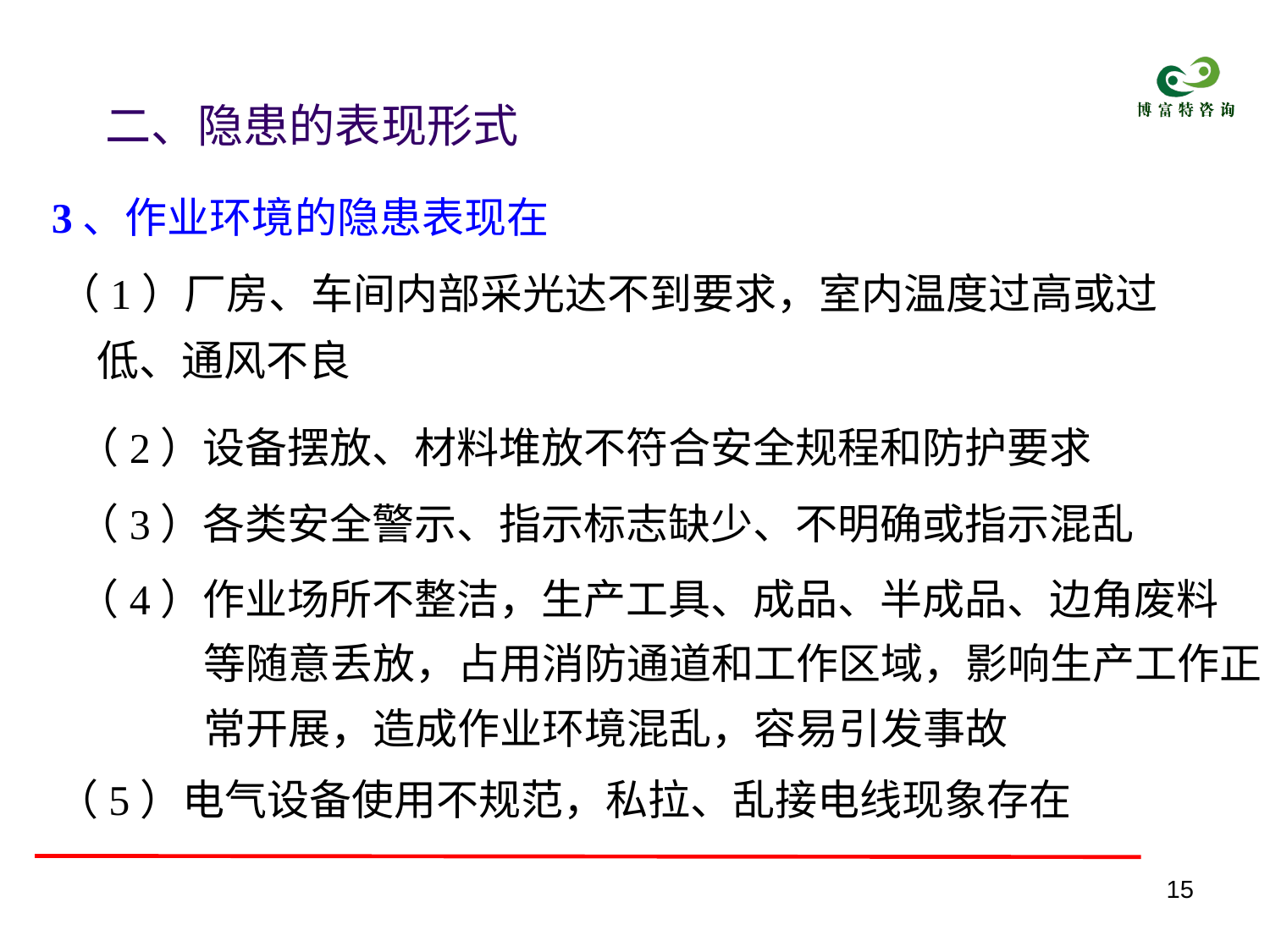

二、隐患的表现形式
3、作业环境的隐患表现在
（1）厂房、车间内部采光达不到要求，室内温度过高或过
低、通风不良
（2）设备摆放、材料堆放不符合安全规程和防护要求

（3）各类安全警示、指示标志缺少、不明确或指示混乱

（4）作业场所不整洁，生产工具、成品、半成品、边角废料

	等随意丢放，占用消防通道和工作区域，影响生产工作正

	常开展，造成作业环境混乱，容易引发事故
（5）电气设备使用不规范，私拉、乱接电线现象存在